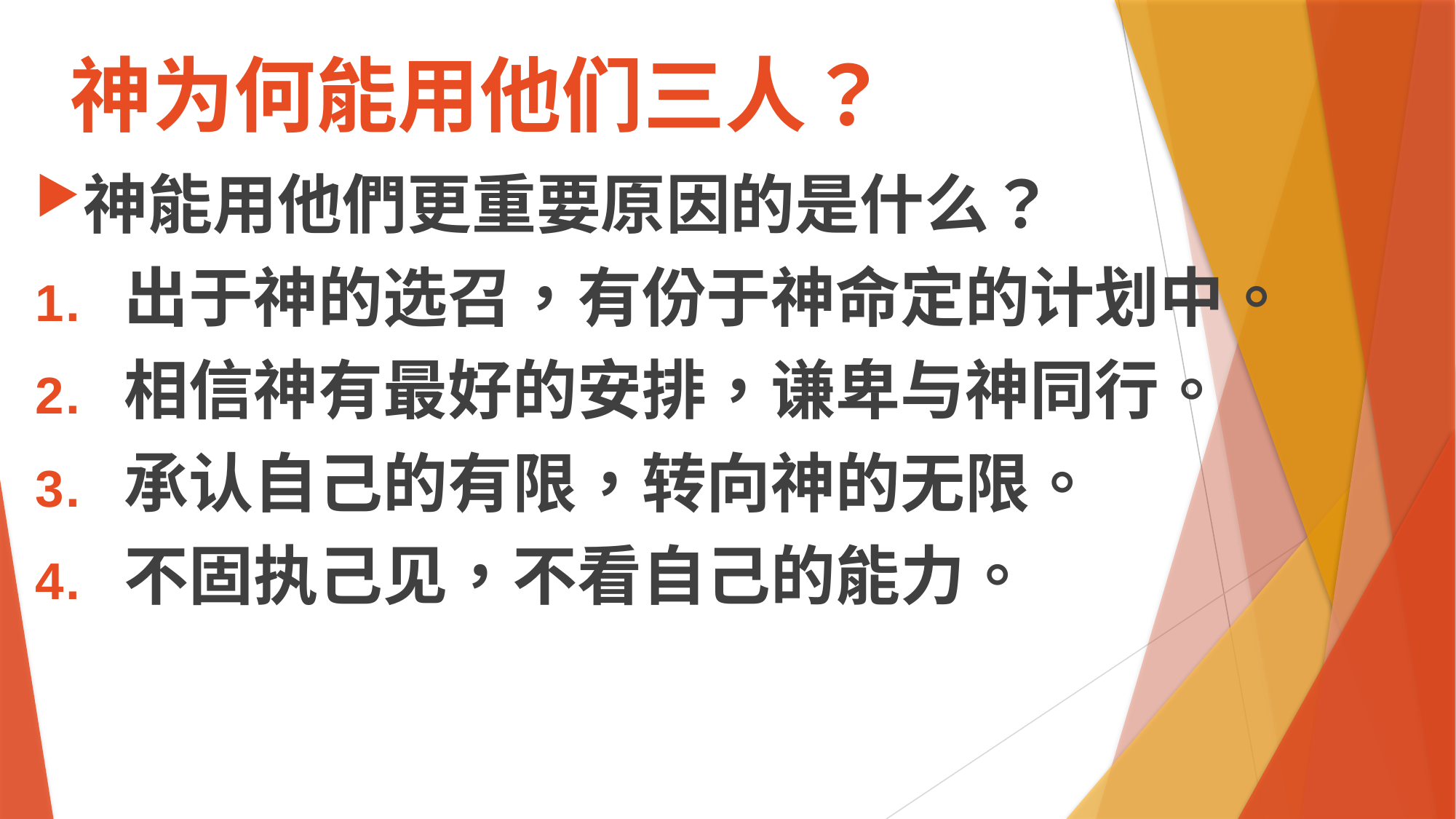

# 神为何能用他们三人？
神能用他們更重要原因的是什么？
出于神的选召，有份于神命定的计划中。
相信神有最好的安排，谦卑与神同行。
承认自己的有限，转向神的无限。
不固执己见，不看自己的能力。